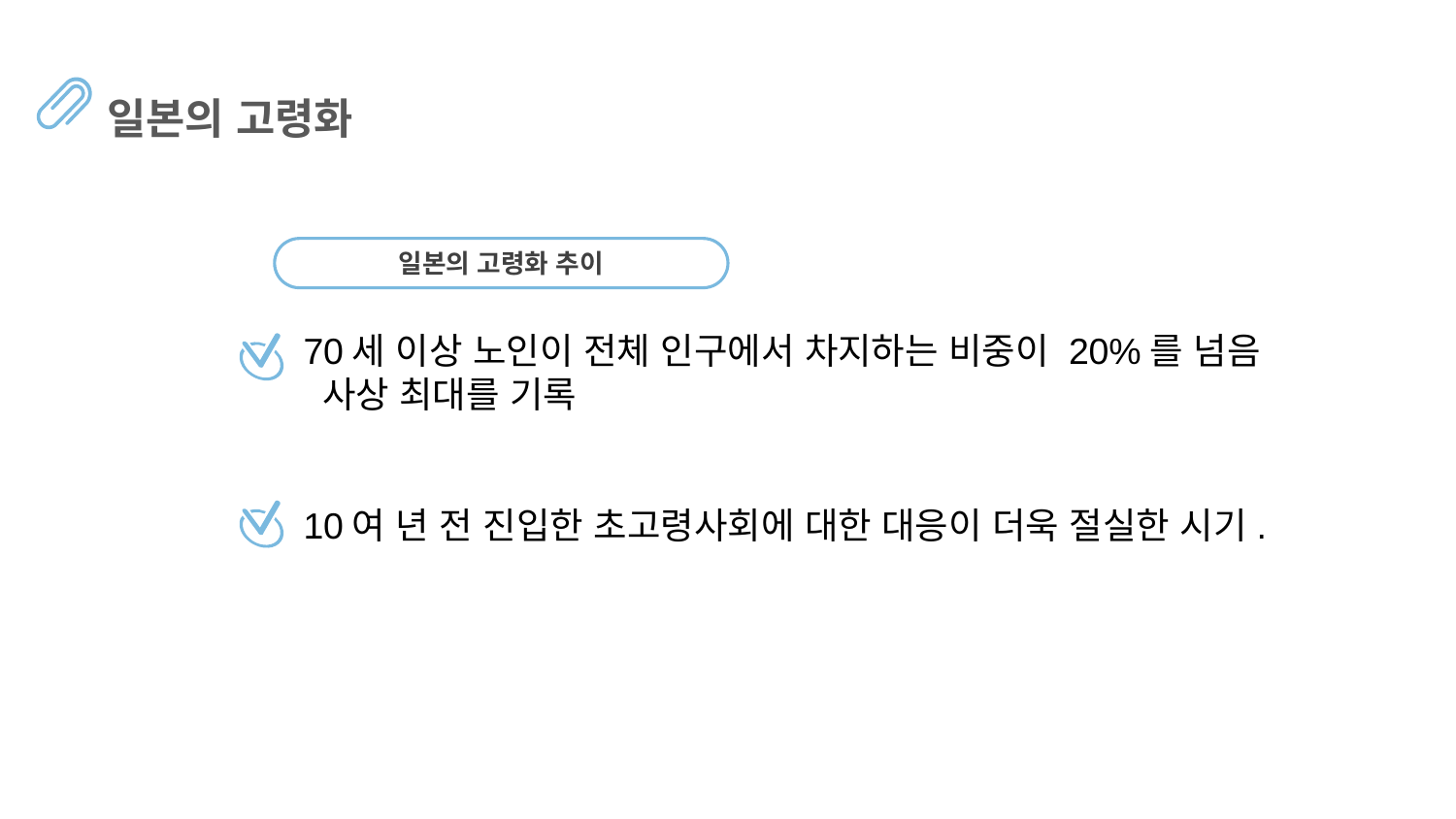

일본의 고령화

일본의 고령화 추이
70세 이상 노인이 전체 인구에서 차지하는 비중이 20%를 넘음
 사상 최대를 기록

10여 년 전 진입한 초고령사회에 대한 대응이 더욱 절실한 시기.